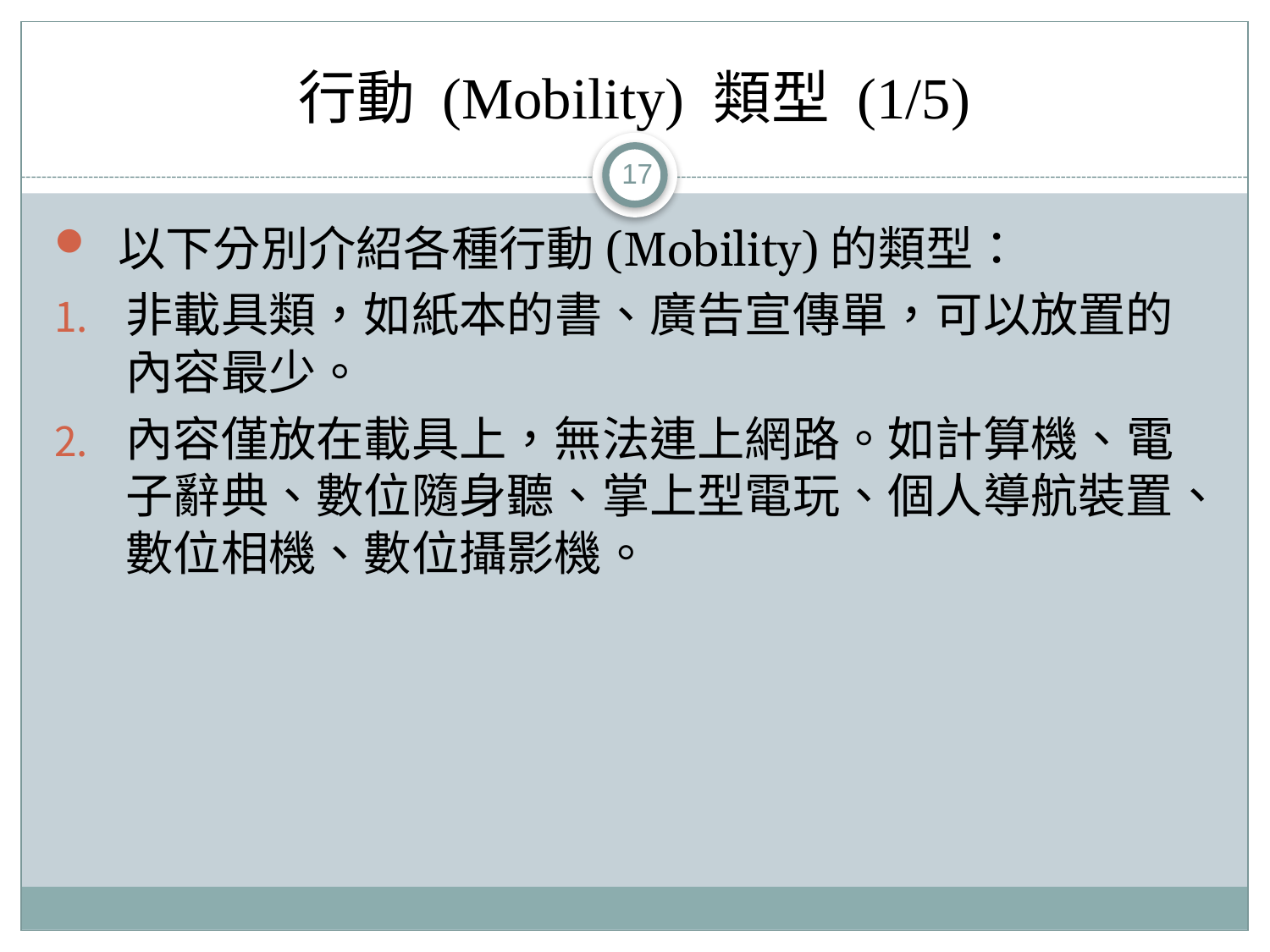

# 行動 (Mobility) 類型 (1/5)
17
以下分別介紹各種行動(Mobility)的類型：
非載具類，如紙本的書、廣告宣傳單，可以放置的內容最少。
內容僅放在載具上，無法連上網路。如計算機、電子辭典、數位隨身聽、掌上型電玩、個人導航裝置、數位相機、數位攝影機。